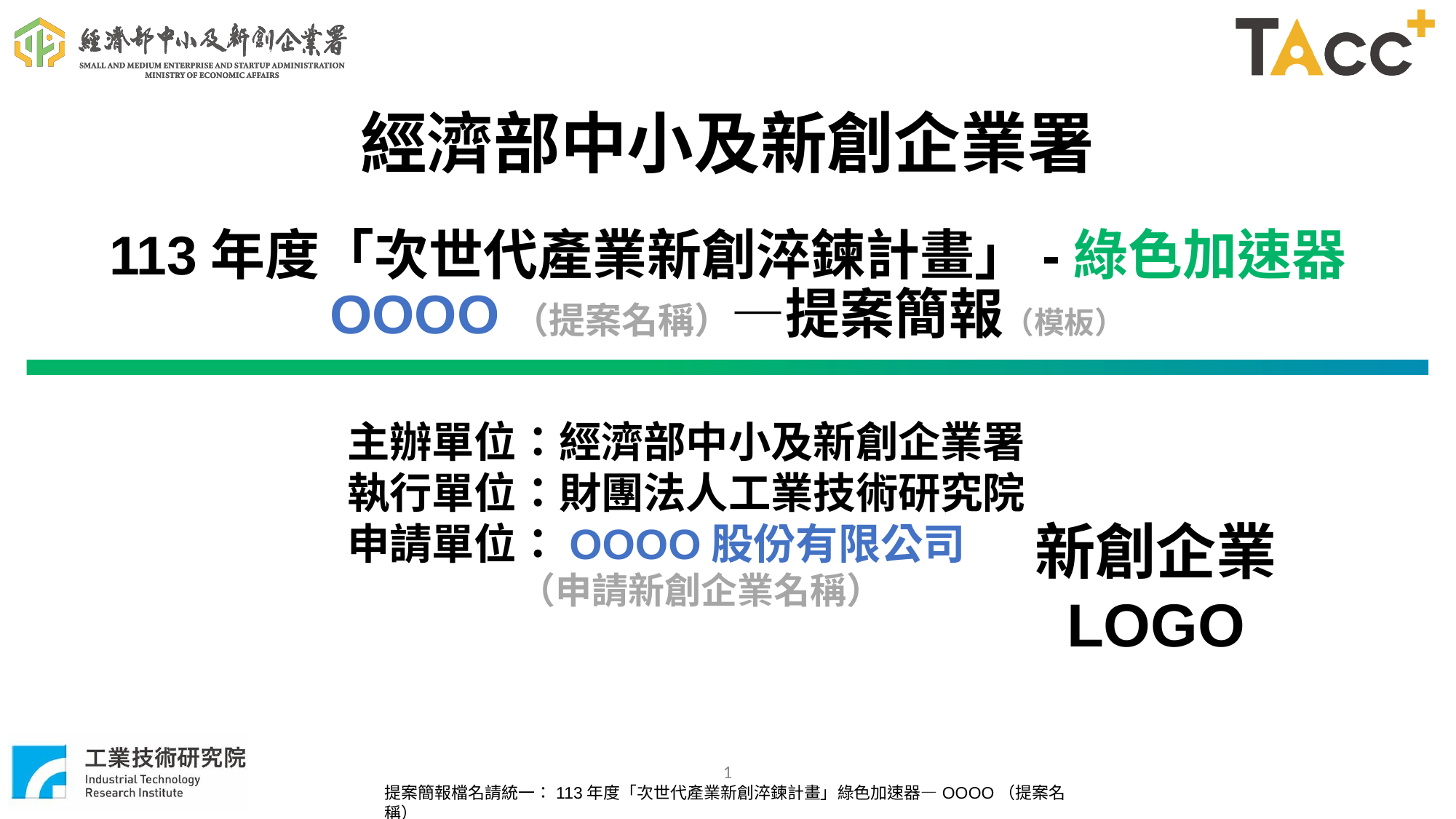

經濟部中小及新創企業署
# 113年度「次世代產業新創淬鍊計畫」-綠色加速器 OOOO（提案名稱）—提案簡報（模板）

主辦單位：經濟部中小及新創企業署
執行單位：財團法人工業技術研究院
申請單位：OOOO股份有限公司
（申請新創企業名稱）
新創企業
LOGO
1
提案簡報檔名請統一：113年度「次世代產業新創淬鍊計畫」綠色加速器—OOOO（提案名稱）